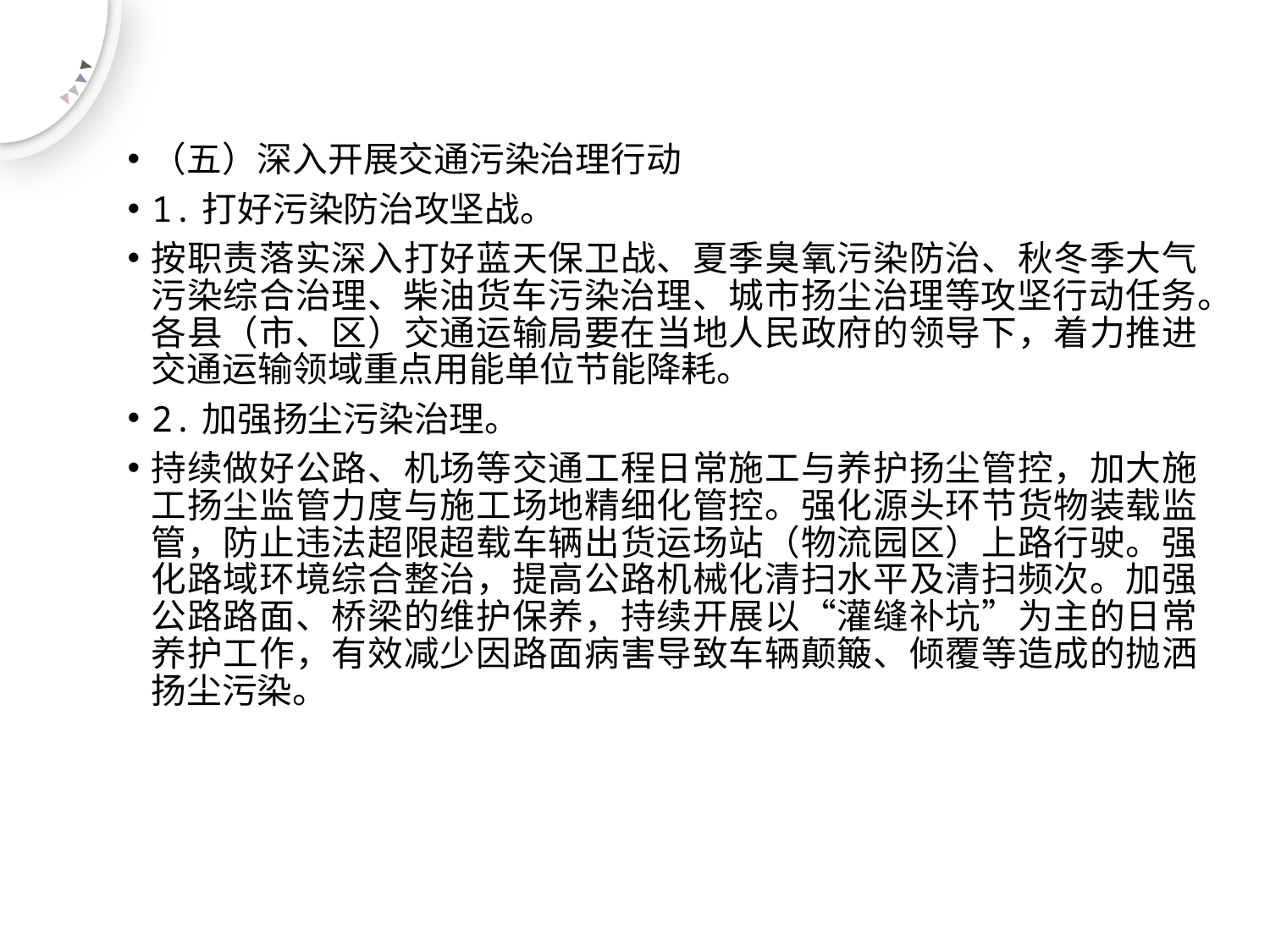

#
（五）深入开展交通污染治理行动
1.打好污染防治攻坚战。
按职责落实深入打好蓝天保卫战、夏季臭氧污染防治、秋冬季大气污染综合治理、柴油货车污染治理、城市扬尘治理等攻坚行动任务。各县（市、区）交通运输局要在当地人民政府的领导下，着力推进交通运输领域重点用能单位节能降耗。
2.加强扬尘污染治理。
持续做好公路、机场等交通工程日常施工与养护扬尘管控，加大施工扬尘监管力度与施工场地精细化管控。强化源头环节货物装载监管，防止违法超限超载车辆出货运场站（物流园区）上路行驶。强化路域环境综合整治，提高公路机械化清扫水平及清扫频次。加强公路路面、桥梁的维护保养，持续开展以“灌缝补坑”为主的日常养护工作，有效减少因路面病害导致车辆颠簸、倾覆等造成的抛洒扬尘污染。